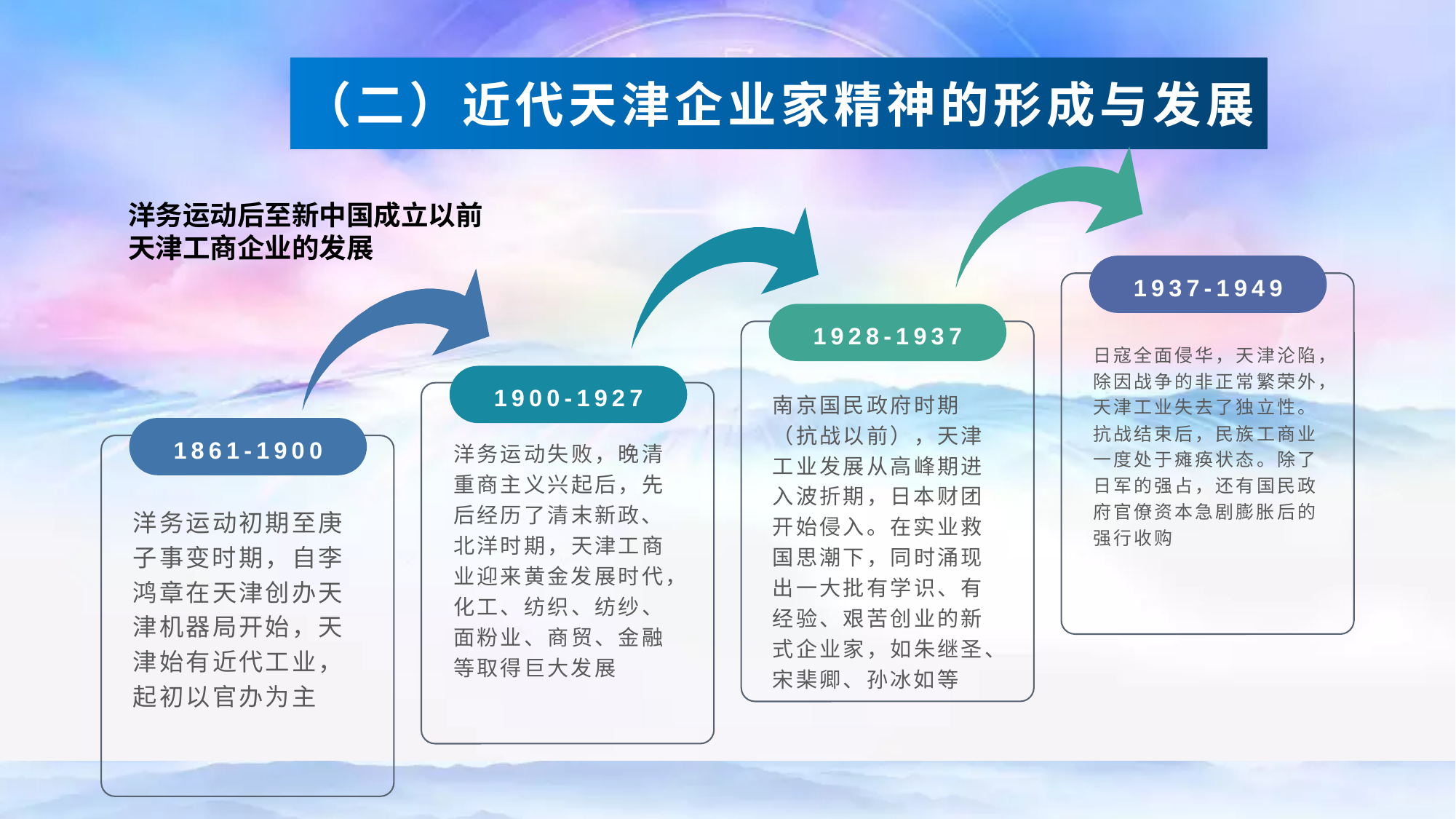

（二）近代天津企业家精神的形成与发展

洋务运动后至新中国成立以前
天津工商企业的发展

1937-1949

1928-1937

日寇全面侵华，天津沦陷，除因战争的非正常繁荣外，天津工业失去了独立性。抗战结束后，民族工商业一度处于瘫痪状态。除了日军的强占，还有国民政府官僚资本急剧膨胀后的强行收购

1900-1927

南京国民政府时期（抗战以前），天津工业发展从高峰期进入波折期，日本财团开始侵入。在实业救国思潮下，同时涌现出一大批有学识、有经验、艰苦创业的新式企业家，如朱继圣、宋棐卿、孙冰如等

1861-1900
洋务运动失败，晚清重商主义兴起后，先后经历了清末新政、北洋时期，天津工商业迎来黄金发展时代，化工、纺织、纺纱、面粉业、商贸、金融等取得巨大发展

洋务运动初期至庚子事变时期，自李鸿章在天津创办天津机器局开始，天津始有近代工业，起初以官办为主
32